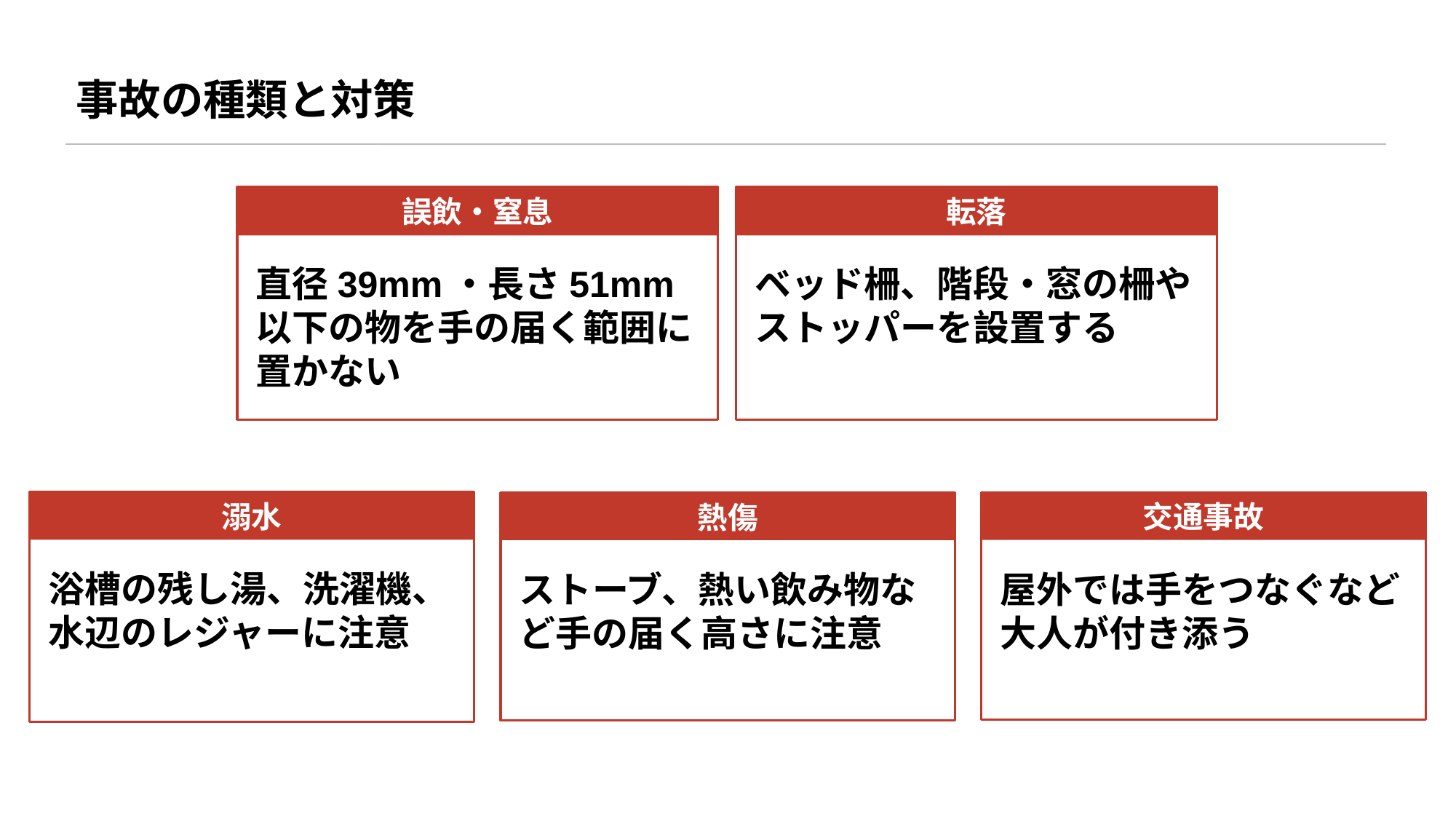

事故の種類と対策

誤飲・窒息

転落
直径39mm・長さ51mm以下の物を手の届く範囲に置かない
ベッド柵、階段・窓の柵やストッパーを設置する

溺水

熱傷

交通事故
浴槽の残し湯、洗濯機、水辺のレジャーに注意
ストーブ、熱い飲み物など手の届く高さに注意
屋外では手をつなぐなど大人が付き添う